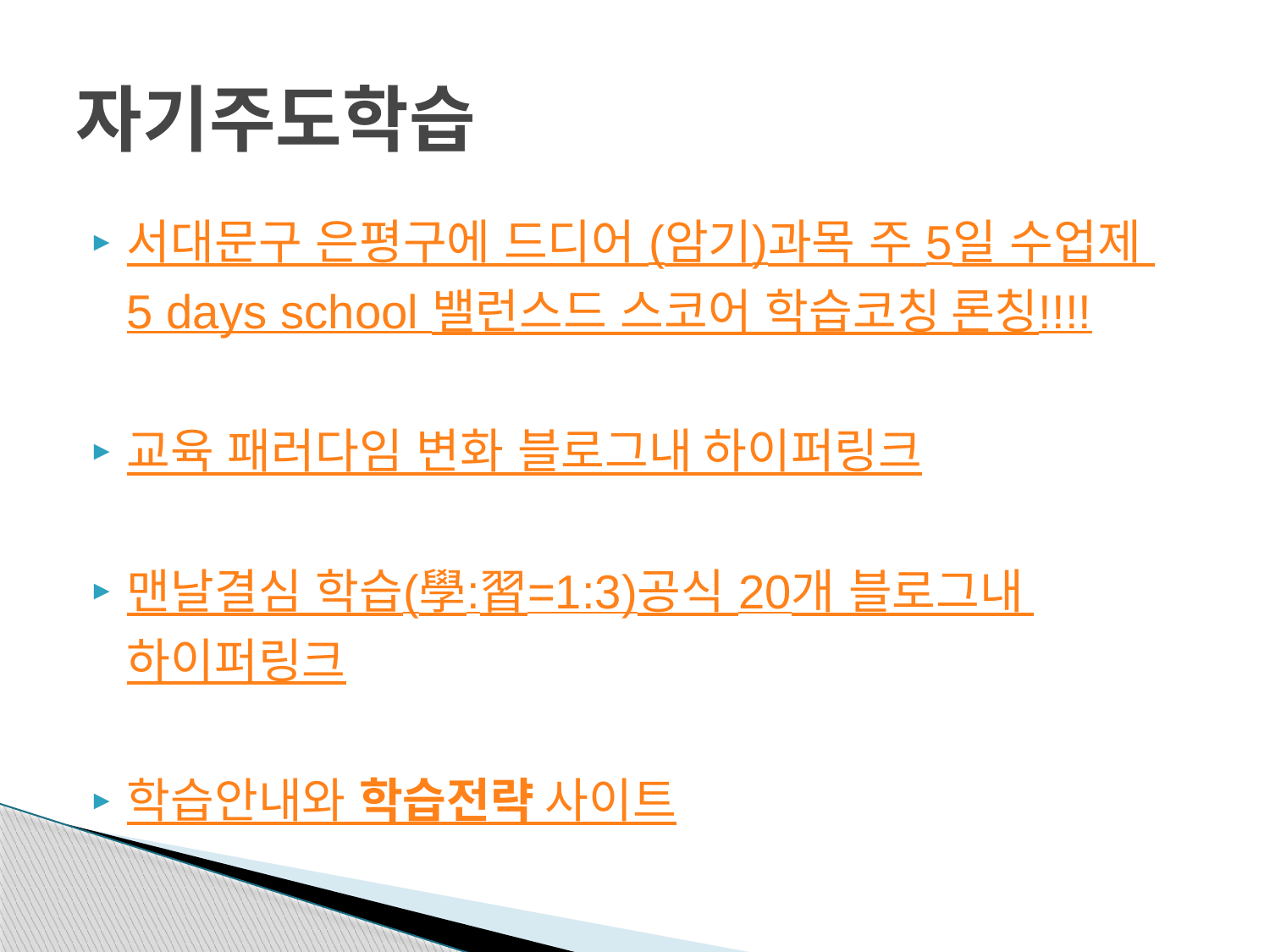

# 자기주도학습
서대문구 은평구에 드디어 (암기)과목 주 5일 수업제 5 days school 밸런스드 스코어 학습코칭 론칭!!!!

교육 패러다임 변화 블로그내 하이퍼링크

맨날결심 학습(學:習=1:3)공식 20개 블로그내 하이퍼링크

학습안내와 학습전략 사이트